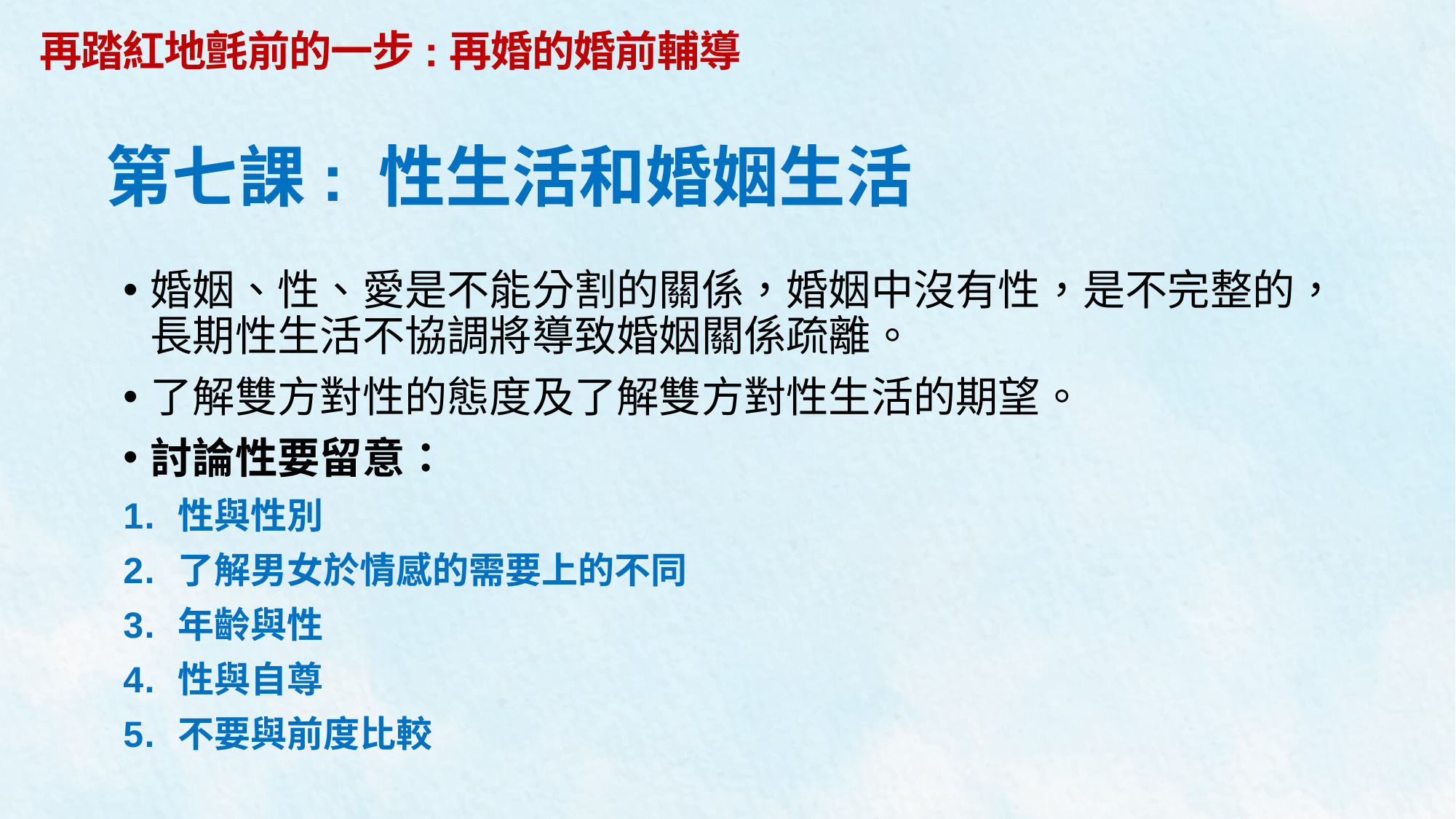

再踏紅地氈前的一步:再婚的婚前輔導
# 第七課: 性生活和婚姻生活
婚姻、性、愛是不能分割的關係，婚姻中沒有性，是不完整的，長期性生活不協調將導致婚姻關係疏離。
了解雙方對性的態度及了解雙方對性生活的期望。
討論性要留意：
性與性別
了解男女於情感的需要上的不同
年齡與性
性與自尊
不要與前度比較